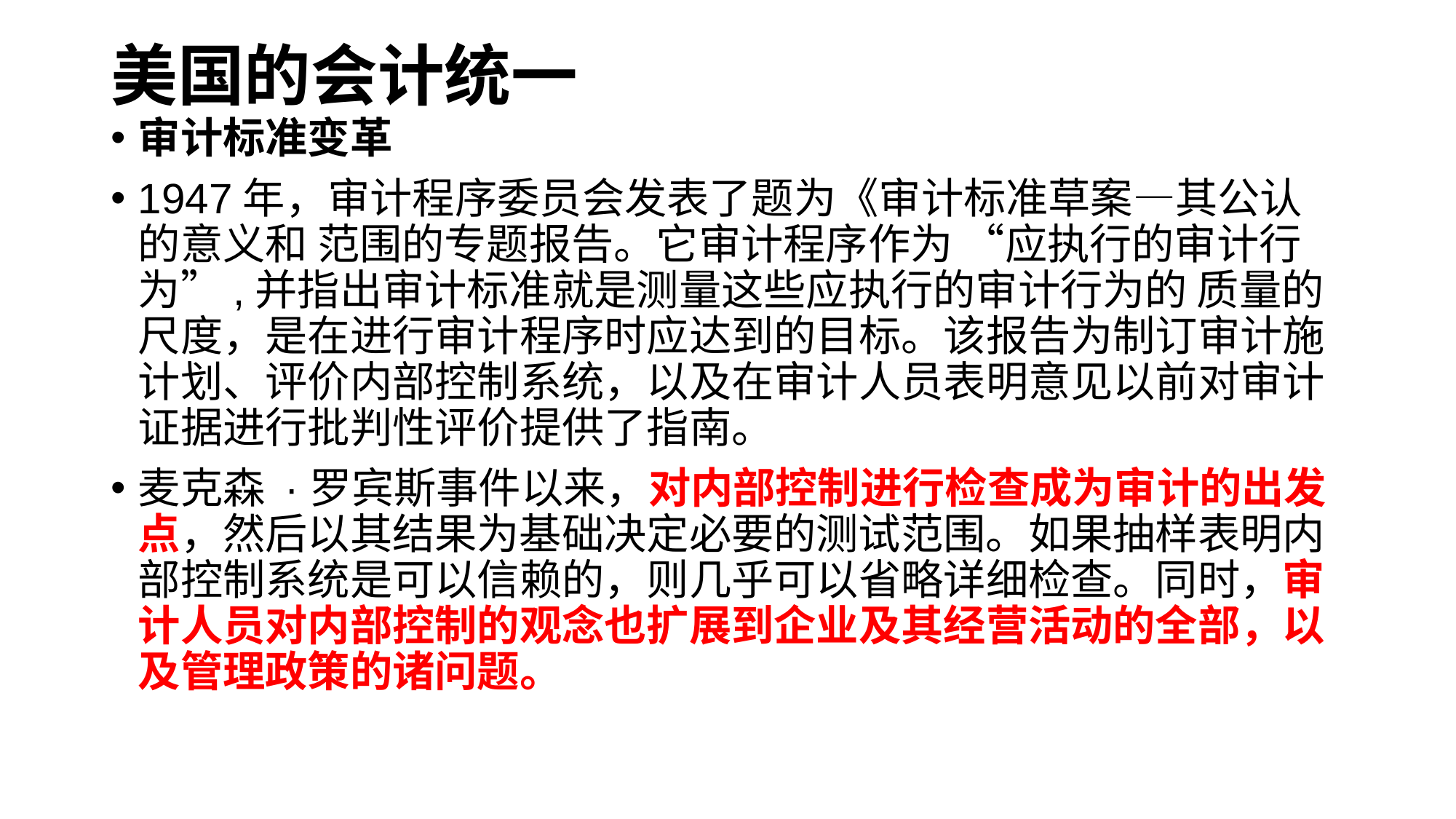

# 美国的会计统一
审计标准变革
1947年，审计程序委员会发表了题为《审计标准草案—其公认的意义和 范围的专题报告。它审计程序作为 “应执行的审计行为”,并指出审计标准就是测量这些应执行的审计行为的 质量的尺度，是在进行审计程序时应达到的目标。该报告为制订审计施计划、评价内部控制系统，以及在审计人员表明意见以前对审计证据进行批判性评价提供了指南。
麦克森 ·罗宾斯事件以来，对内部控制进行检查成为审计的出发点，然后以其结果为基础决定必要的测试范围。如果抽样表明内部控制系统是可以信赖的，则几乎可以省略详细检查。同时，审计人员对内部控制的观念也扩展到企业及其经营活动的全部，以及管理政策的诸问题。